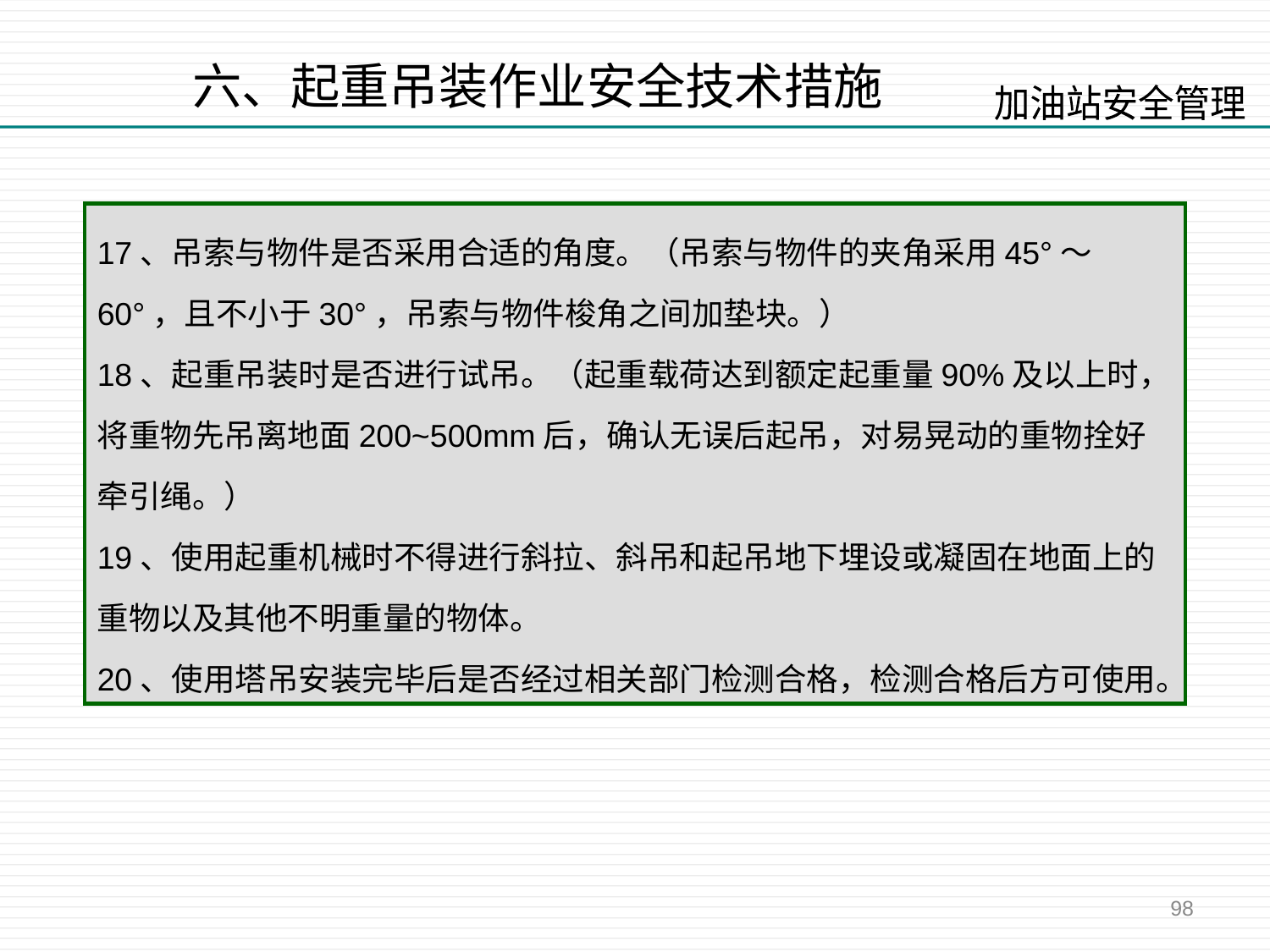

六、起重吊装作业安全技术措施
17、吊索与物件是否采用合适的角度。（吊索与物件的夹角采用45°～60°，且不小于30°，吊索与物件梭角之间加垫块。）
18、起重吊装时是否进行试吊。（起重载荷达到额定起重量90%及以上时，将重物先吊离地面200~500mm后，确认无误后起吊，对易晃动的重物拴好牵引绳。）
19、使用起重机械时不得进行斜拉、斜吊和起吊地下埋设或凝固在地面上的重物以及其他不明重量的物体。
20、使用塔吊安装完毕后是否经过相关部门检测合格，检测合格后方可使用。
98